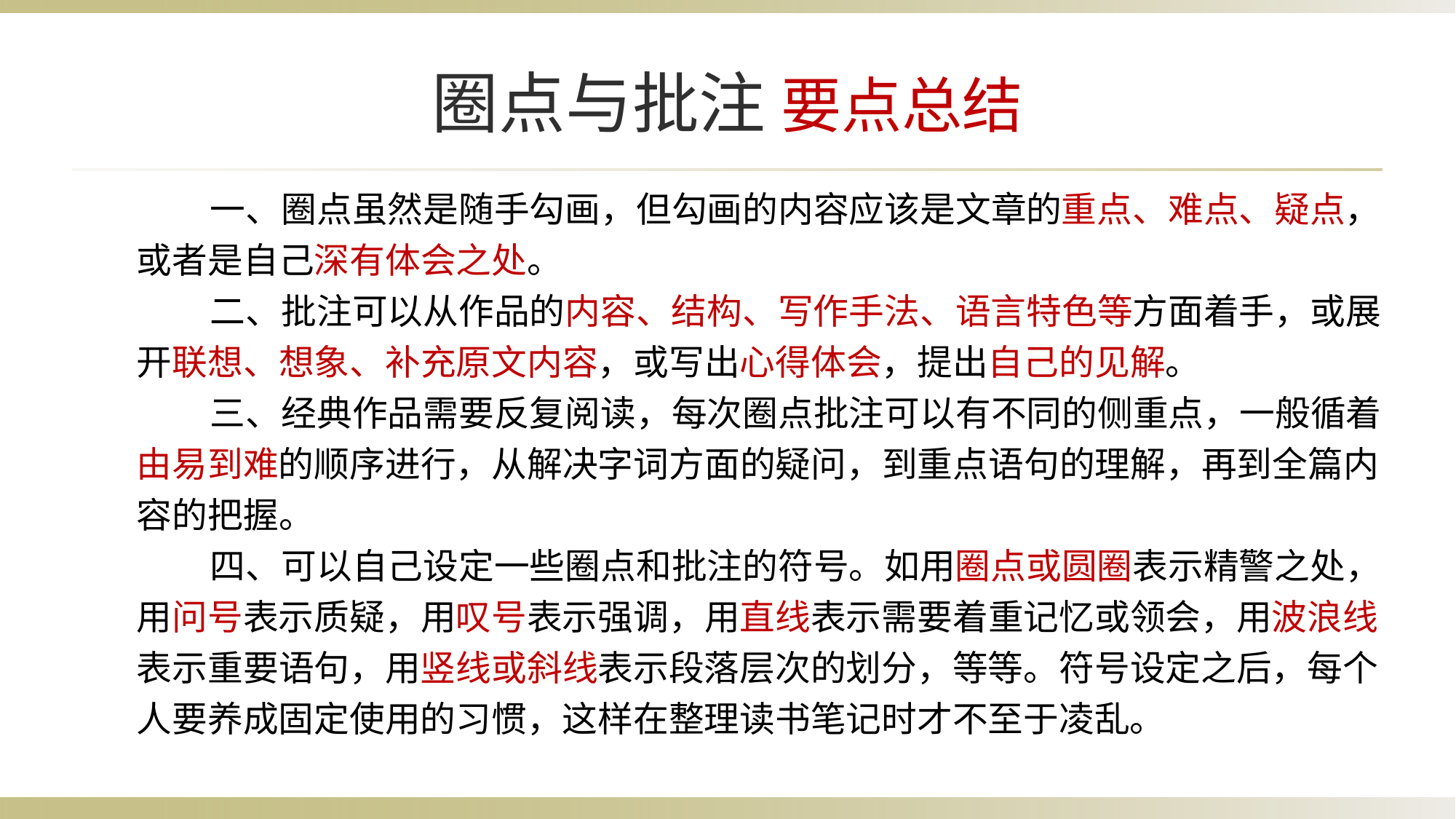

# 圈点与批注 要点总结
  一、圈点虽然是随手勾画，但勾画的内容应该是文章的重点、难点、疑点，或者是自己深有体会之处。
  二、批注可以从作品的内容、结构、写作手法、语言特色等方面着手，或展开联想、想象、补充原文内容，或写出心得体会，提出自己的见解。
  三、经典作品需要反复阅读，每次圈点批注可以有不同的侧重点，一般循着由易到难的顺序进行，从解决字词方面的疑问，到重点语句的理解，再到全篇内容的把握。
  四、可以自己设定一些圈点和批注的符号。如用圈点或圆圈表示精警之处，用问号表示质疑，用叹号表示强调，用直线表示需要着重记忆或领会，用波浪线表示重要语句，用竖线或斜线表示段落层次的划分，等等。符号设定之后，每个人要养成固定使用的习惯，这样在整理读书笔记时才不至于凌乱。